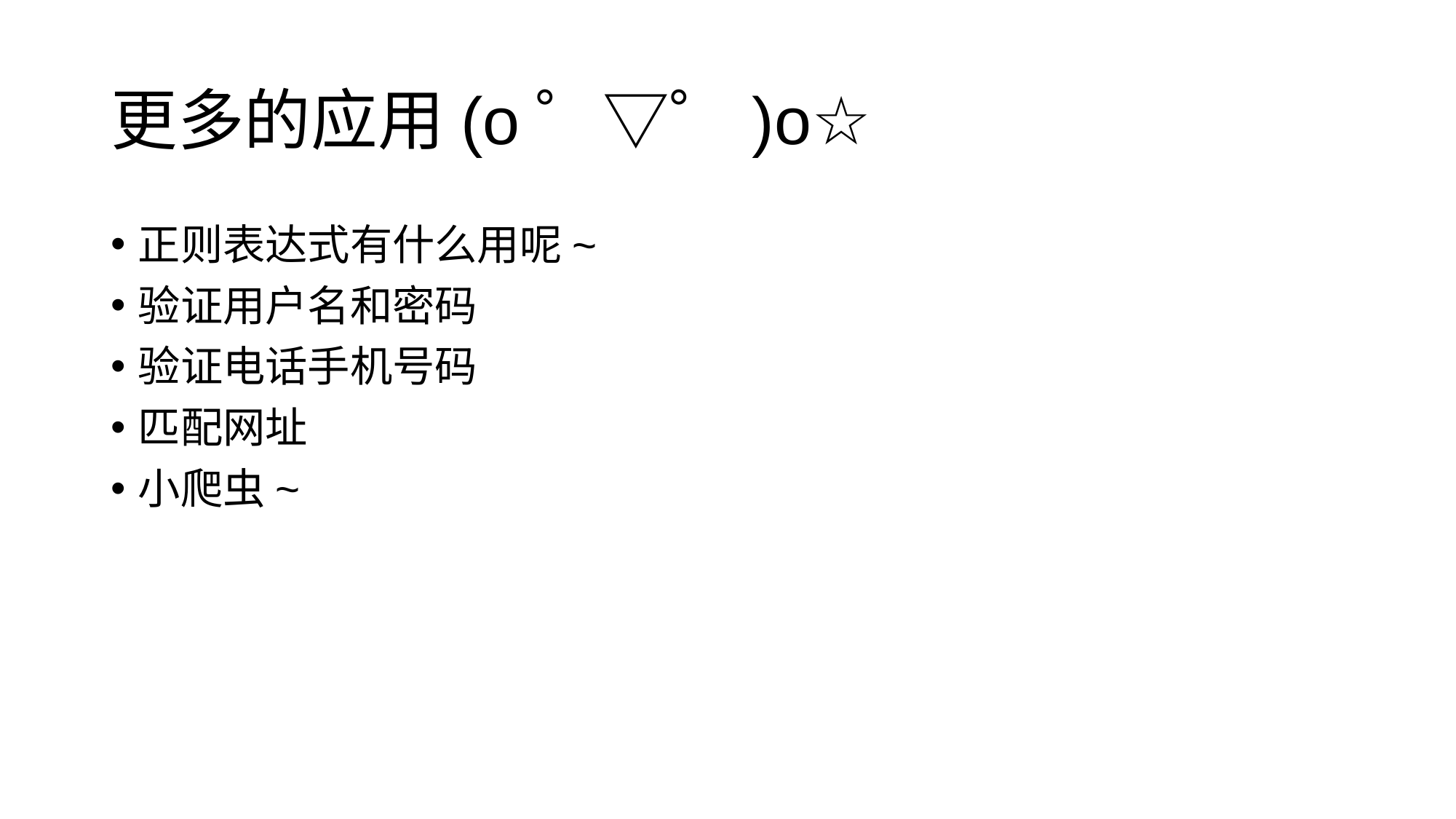

# 更多的应用(o゜▽゜)o☆
正则表达式有什么用呢~
验证用户名和密码
验证电话手机号码
匹配网址
小爬虫~